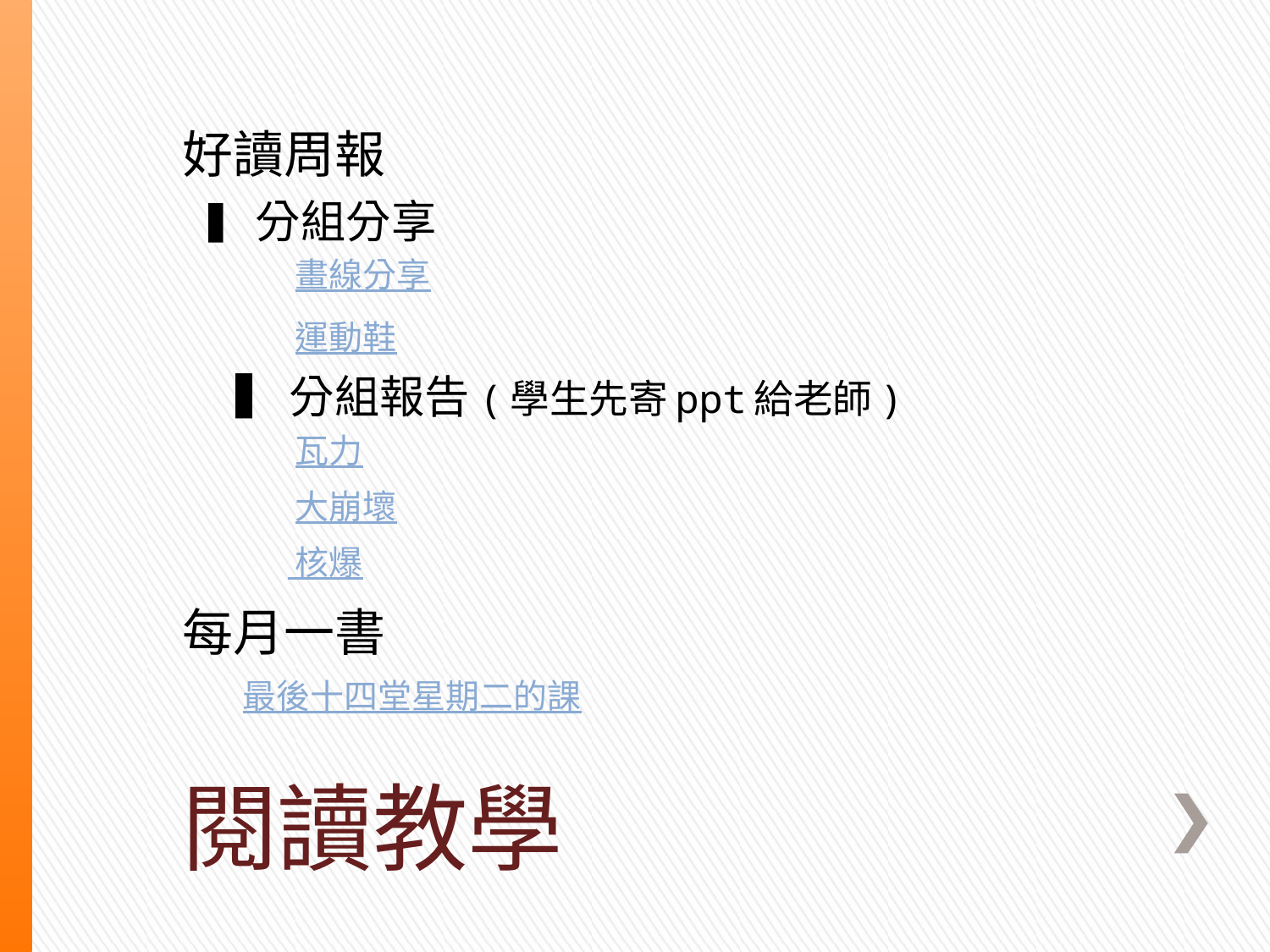

好讀周報
   ▍分組分享
              畫線分享
              運動鞋
      ▍分組報告(學生先寄ppt給老師)
              瓦力
              大崩壞
              核爆
每月一書
      最後十四堂星期二的課

# 閱讀教學